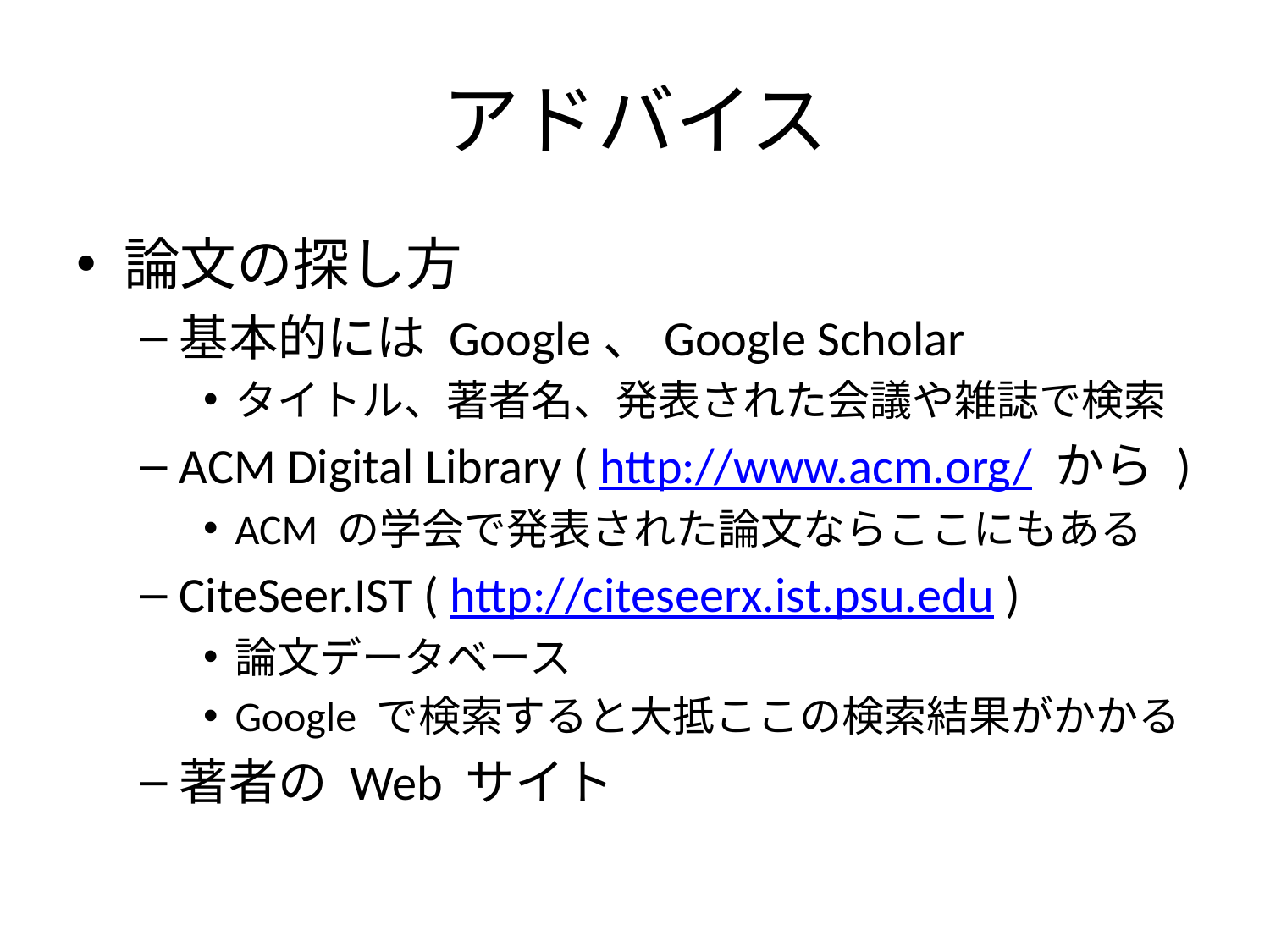

# アドバイス
論文の探し方
基本的には Google、Google Scholar
タイトル、著者名、発表された会議や雑誌で検索
ACM Digital Library ( http://www.acm.org/ から )
ACM の学会で発表された論文ならここにもある
CiteSeer.IST ( http://citeseerx.ist.psu.edu )
論文データベース
Google で検索すると大抵ここの検索結果がかかる
著者の Web サイト